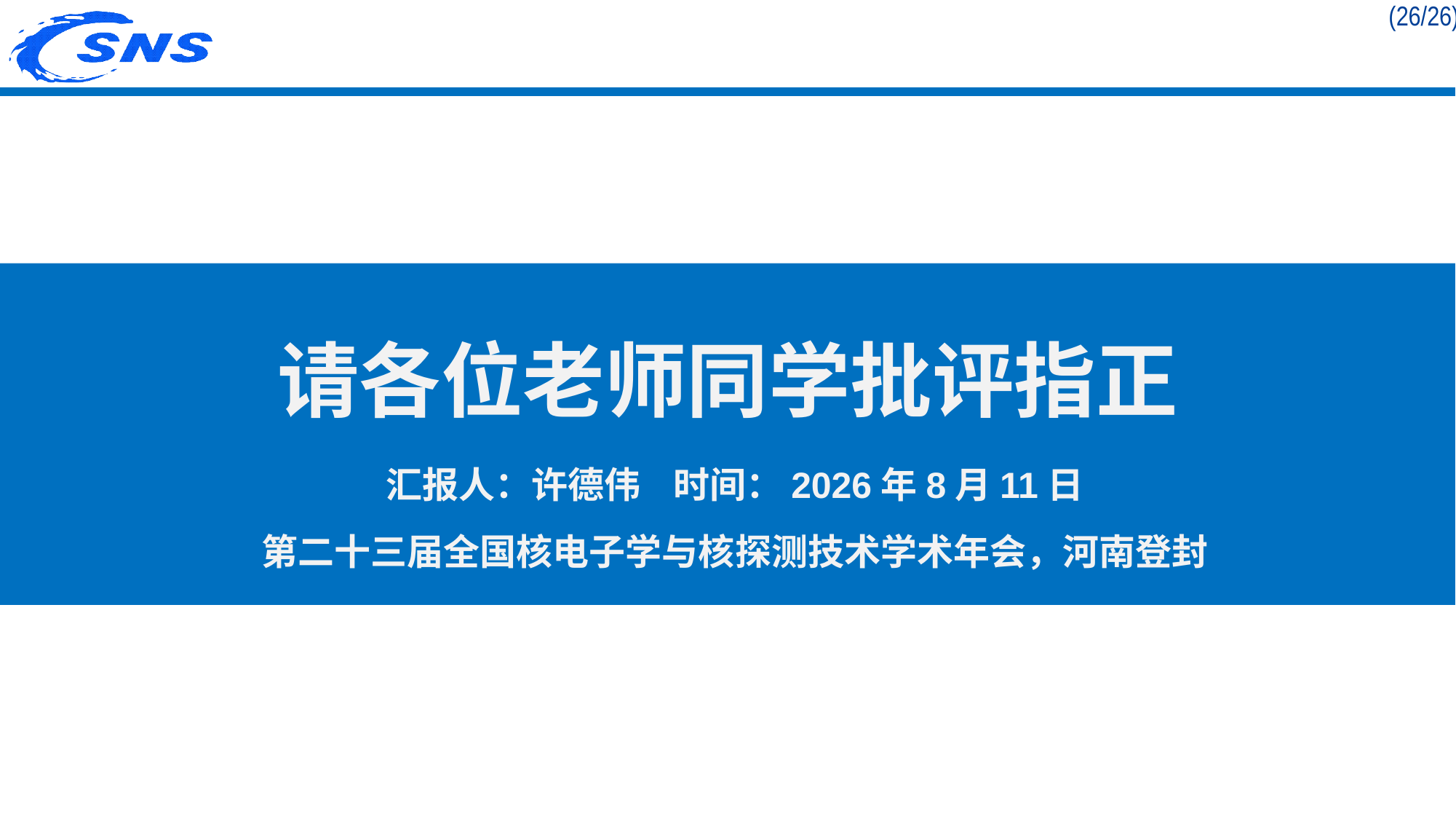

请各位老师同学批评指正
汇报人：许德伟    时间：2026年8月11日
第二十三届全国核电子学与核探测技术学术年会，河南登封